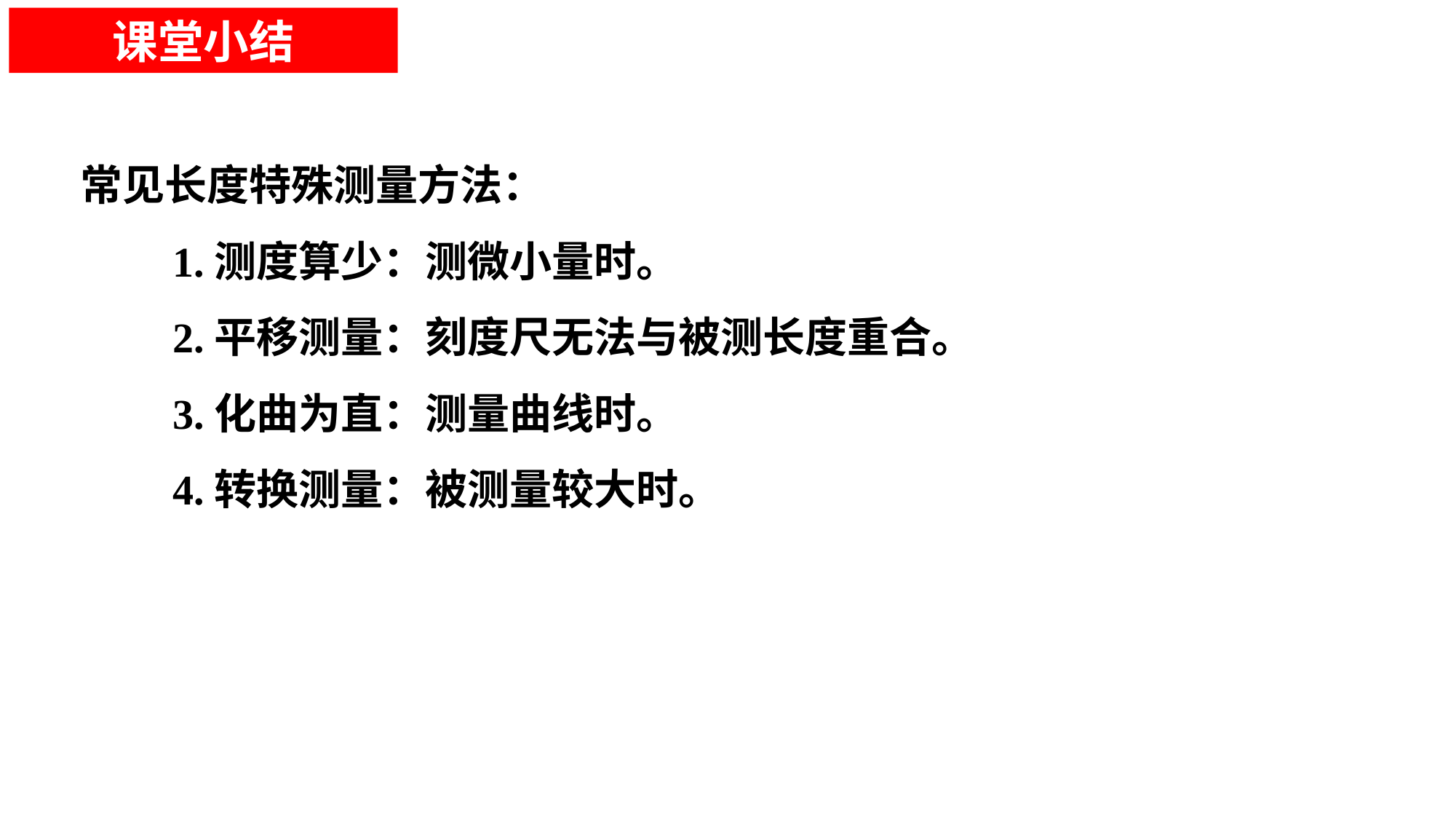

课堂小结
常见长度特殊测量方法：
1.测度算少：测微小量时。
2.平移测量：刻度尺无法与被测长度重合。
3.化曲为直：测量曲线时。
4.转换测量：被测量较大时。